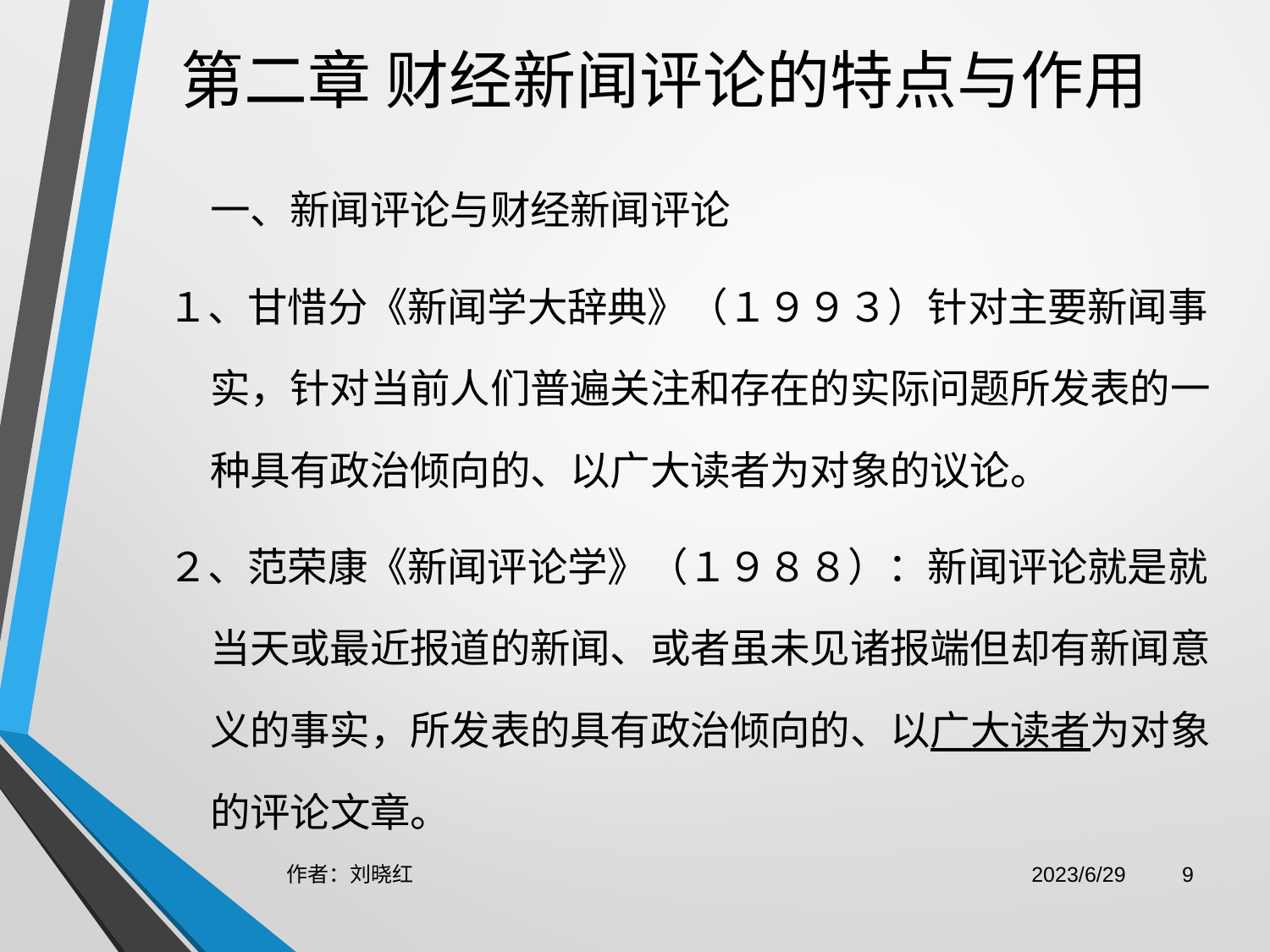

# 第二章 财经新闻评论的特点与作用
      
一、新闻评论与财经新闻评论
１、甘惜分《新闻学大辞典》（１９９３）针对主要新闻事实，针对当前人们普遍关注和存在的实际问题所发表的一种具有政治倾向的、以广大读者为对象的议论。
２、范荣康《新闻评论学》（１９８８）：新闻评论就是就当天或最近报道的新闻、或者虽未见诸报端但却有新闻意义的事实，所发表的具有政治倾向的、以广大读者为对象的评论文章。
作者：刘晓红
2023/6/29
9